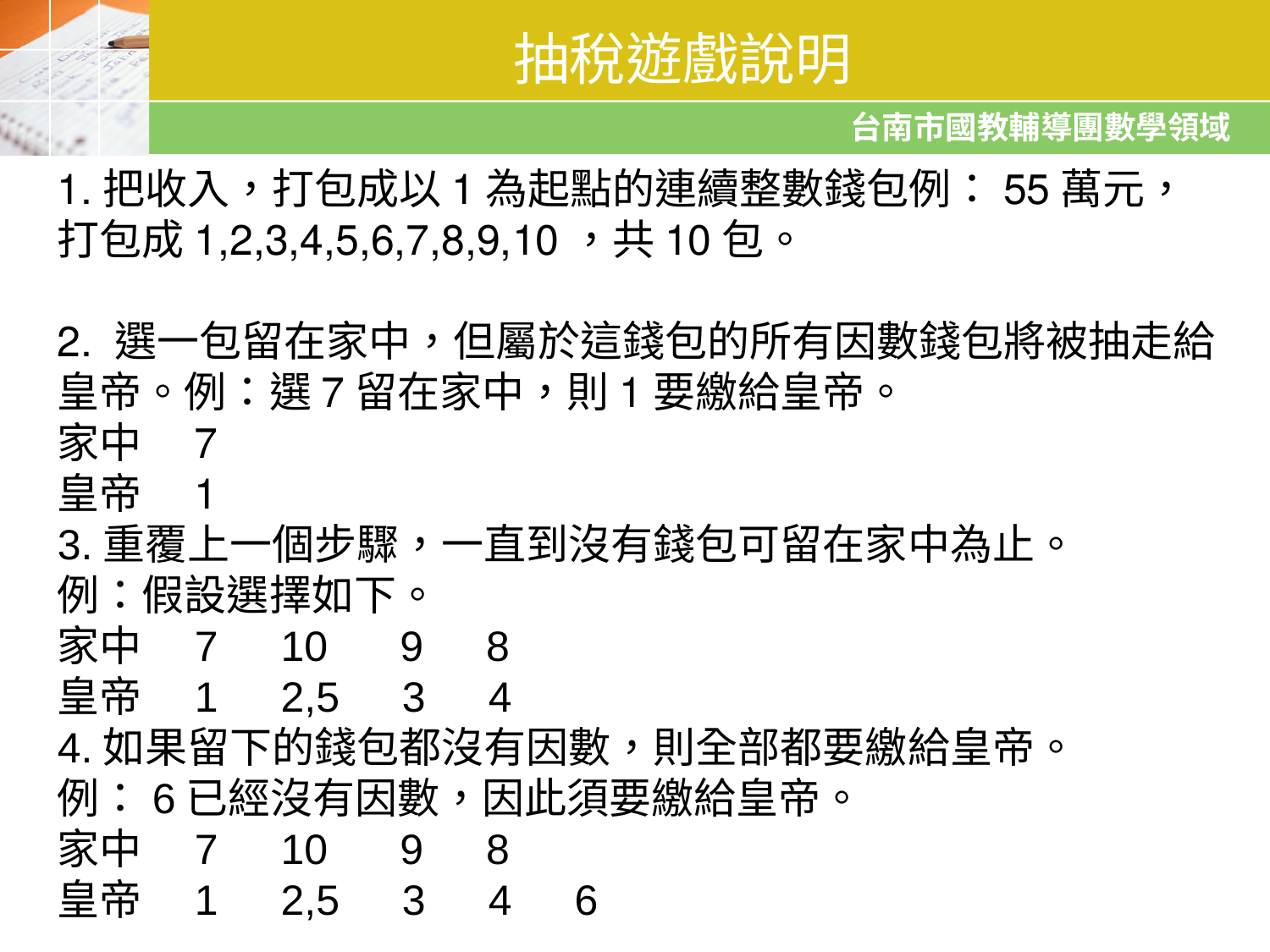

# 抽稅遊戲說明
1.把收入，打包成以1為起點的連續整數錢包例：55萬元，打包成1,2,3,4,5,6,7,8,9,10，共10包。

2. 選一包留在家中，但屬於這錢包的所有因數錢包將被抽走給皇帝。例：選7留在家中，則1要繳給皇帝。
家中　7
皇帝　1
3.重覆上一個步驟，一直到沒有錢包可留在家中為止。
例：假設選擇如下。
家中　7　10　 9　8
皇帝　1　2,5　3　4
4.如果留下的錢包都沒有因數，則全部都要繳給皇帝。
例：6已經沒有因數，因此須要繳給皇帝。
家中　7　10　 9　8
皇帝　1　2,5　3　4　6